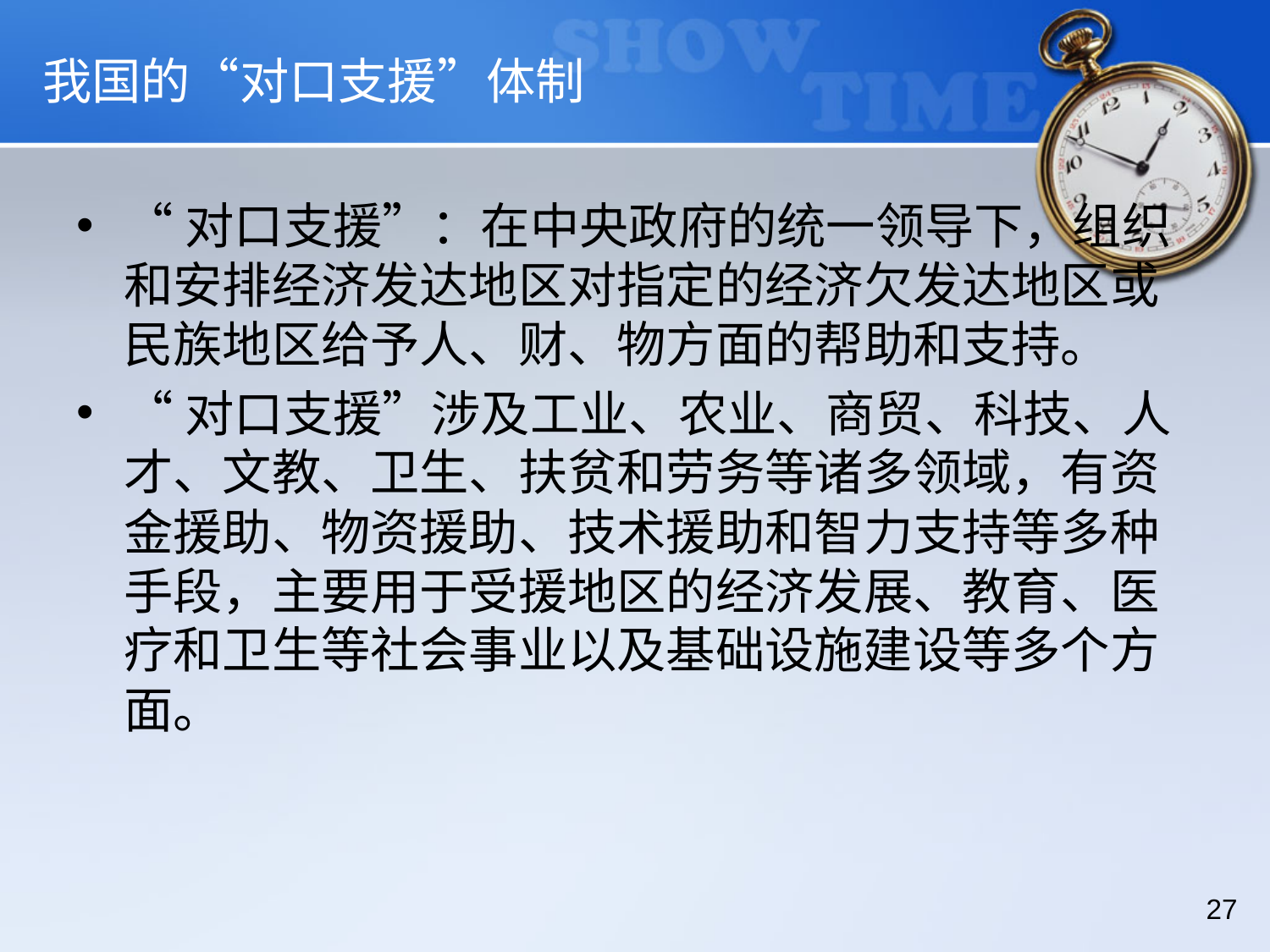

# 我国的“对口支援”体制
“对口支援”：在中央政府的统一领导下，组织和安排经济发达地区对指定的经济欠发达地区或民族地区给予人、财、物方面的帮助和支持。
“对口支援”涉及工业、农业、商贸、科技、人才、文教、卫生、扶贫和劳务等诸多领域，有资金援助、物资援助、技术援助和智力支持等多种手段，主要用于受援地区的经济发展、教育、医疗和卫生等社会事业以及基础设施建设等多个方面。
27